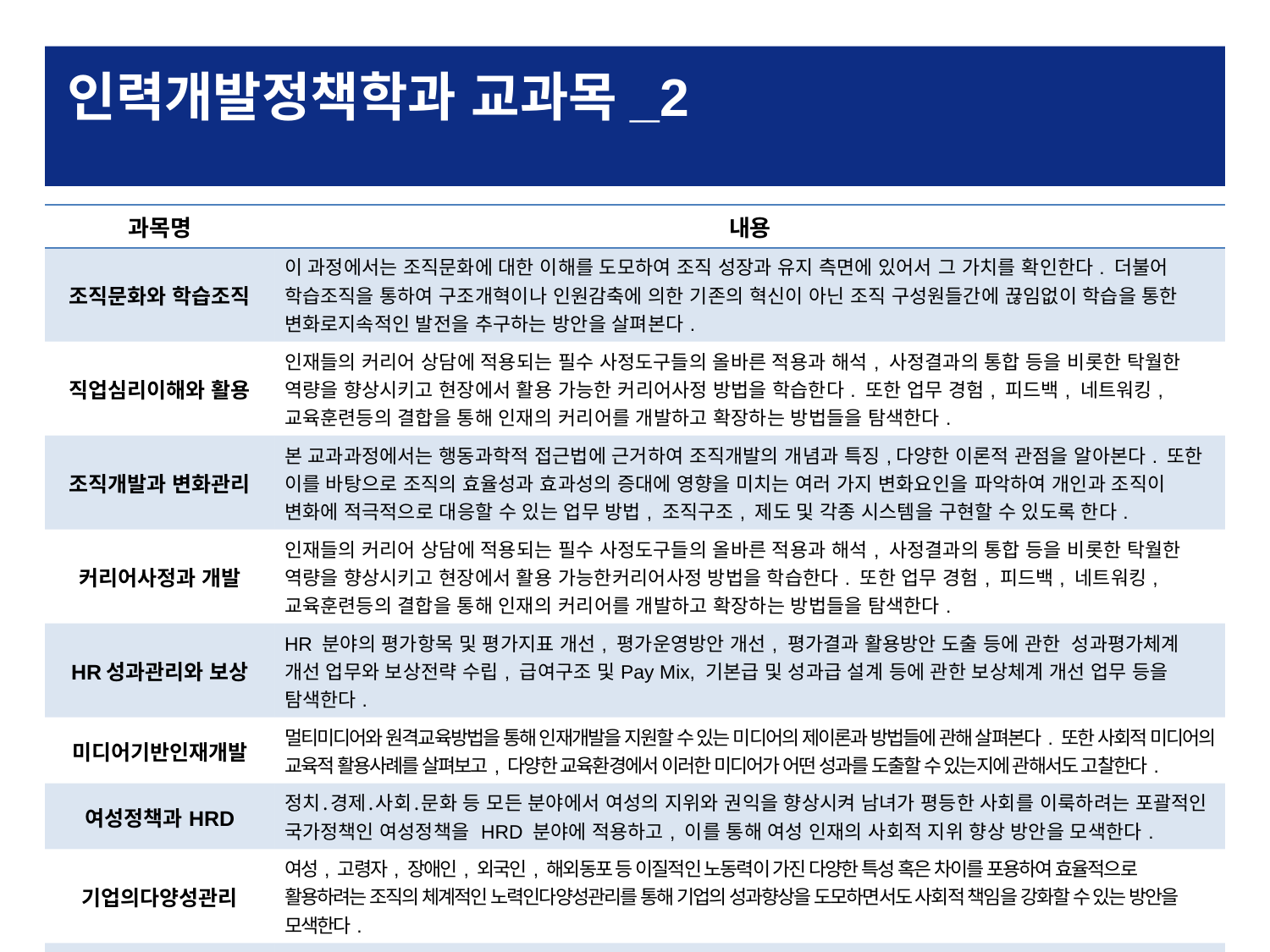

인력개발정책학과 교과목_2
| 과목명 | 내용 |
| --- | --- |
| 조직문화와 학습조직 | 이 과정에서는 조직문화에 대한 이해를 도모하여 조직 성장과 유지 측면에 있어서 그 가치를 확인한다. 더불어 학습조직을 통하여 구조개혁이나 인원감축에 의한 기존의 혁신이 아닌 조직 구성원들간에 끊임없이 학습을 통한 변화로지속적인 발전을 추구하는 방안을 살펴본다. |
| 직업심리이해와 활용 | 인재들의 커리어 상담에 적용되는 필수 사정도구들의 올바른 적용과 해석, 사정결과의 통합 등을 비롯한 탁월한 역량을 향상시키고 현장에서 활용 가능한 커리어사정 방법을 학습한다. 또한 업무 경험, 피드백, 네트워킹, 교육훈련등의 결합을 통해 인재의 커리어를 개발하고 확장하는 방법들을 탐색한다. |
| 조직개발과 변화관리 | 본 교과과정에서는 행동과학적 접근법에 근거하여 조직개발의 개념과 특징,다양한 이론적 관점을 알아본다. 또한 이를 바탕으로 조직의 효율성과 효과성의 증대에 영향을 미치는 여러 가지 변화요인을 파악하여 개인과 조직이 변화에 적극적으로 대응할 수 있는 업무 방법, 조직구조, 제도 및 각종 시스템을 구현할 수 있도록 한다. |
| 커리어사정과 개발 | 인재들의 커리어 상담에 적용되는 필수 사정도구들의 올바른 적용과 해석, 사정결과의 통합 등을 비롯한 탁월한 역량을 향상시키고 현장에서 활용 가능한커리어사정 방법을 학습한다. 또한 업무 경험, 피드백, 네트워킹, 교육훈련등의 결합을 통해 인재의 커리어를 개발하고 확장하는 방법들을 탐색한다. |
| HR성과관리와 보상 | HR 분야의 평가항목 및 평가지표 개선, 평가운영방안 개선, 평가결과 활용방안 도출 등에 관한 성과평가체계 개선 업무와 보상전략 수립, 급여구조 및Pay Mix, 기본급 및 성과급 설계 등에 관한 보상체계 개선 업무 등을 탐색한다. |
| 미디어기반인재개발 | 멀티미디어와 원격교육방법을 통해 인재개발을 지원할 수 있는 미디어의 제이론과 방법들에 관해 살펴본다. 또한 사회적 미디어의 교육적 활용사례를 살펴보고, 다양한 교육환경에서 이러한 미디어가 어떤 성과를 도출할 수 있는지에 관해서도 고찰한다. |
| 여성정책과HRD | 정치․경제․사회․문화 등 모든 분야에서 여성의 지위와 권익을 향상시켜 남녀가 평등한 사회를 이룩하려는 포괄적인 국가정책인 여성정책을 HRD 분야에 적용하고, 이를 통해 여성 인재의 사회적 지위 향상 방안을 모색한다. |
| 기업의다양성관리 | 여성, 고령자, 장애인, 외국인, 해외동포 등 이질적인 노동력이 가진 다양한 특성 혹은 차이를 포용하여 효율적으로 활용하려는 조직의 체계적인 노력인다양성관리를 통해 기업의 성과향상을 도모하면서도 사회적 책임을 강화할 수 있는 방안을 모색한다. |
| 미래연구 | 인류가 해결해야할 중요한 미래의 도전 과제에 대해 체계적으로 정리해 보고미래연구방법에 대해 학습한다. 이를 바탕으로 여러 사례들에 대해 미래예측시나리오를 작성해본다. |
| 지역과 산업기반의 인력개발 | 지역특성에 따른 산업 전반적인 HRD를 이해하고 지역개발과 산업기반 균등화를 위한 인력개발을 도모한다. 지역적 전략산업과 인력의 효율화를 위한 이론을 고찰하고 조직인력개발을 연구 및 고찰한다. |